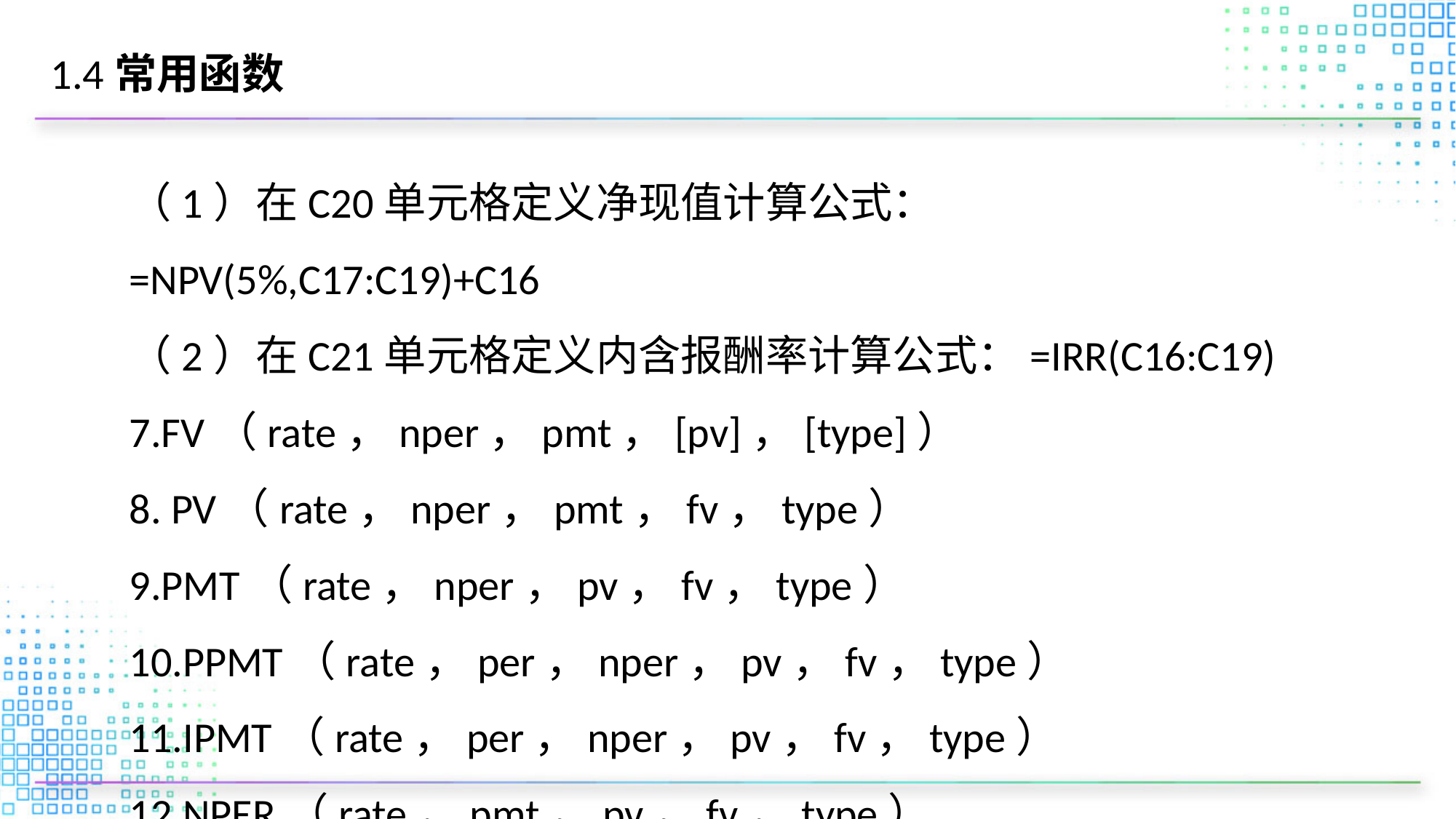

# 1.4常用函数
（1）在C20单元格定义净现值计算公式：=NPV(5%,C17:C19)+C16
（2）在C21单元格定义内含报酬率计算公式：=IRR(C16:C19)
7.FV（rate，nper，pmt，[pv]，[type]）
8. PV（rate，nper，pmt，fv，type）
9.PMT（rate，nper，pv，fv，type）
10.PPMT（rate，per，nper，pv，fv，type）
11.IPMT（rate，per，nper，pv，fv，type）
12.NPER（rate，pmt，pv，fv，type）